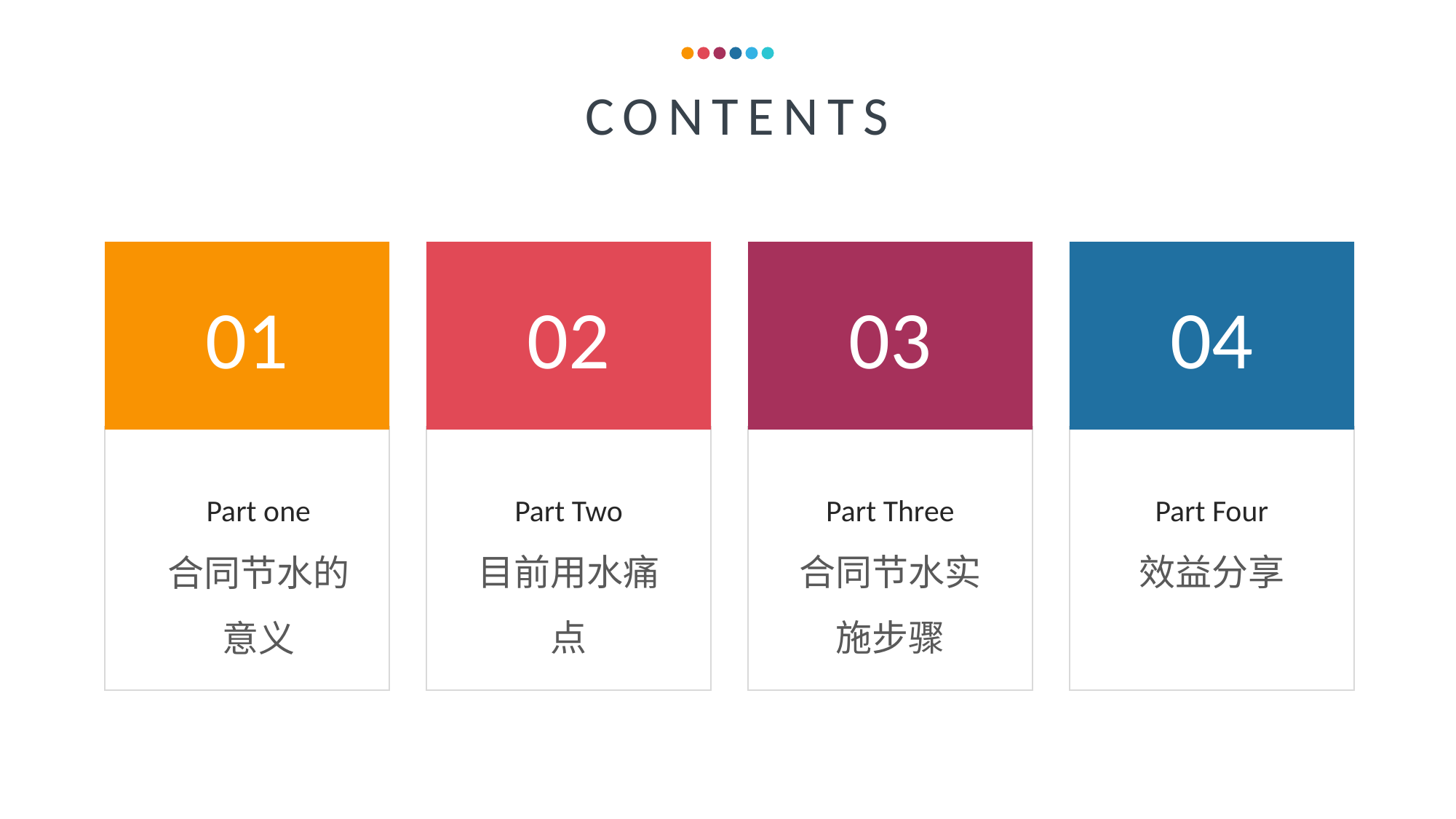

CONTENTS
01
02
03
04

Part Two
目前用水痛点
Part Three
合同节水实施步骤
Part Four
效益分享
Part one
合同节水的
意义